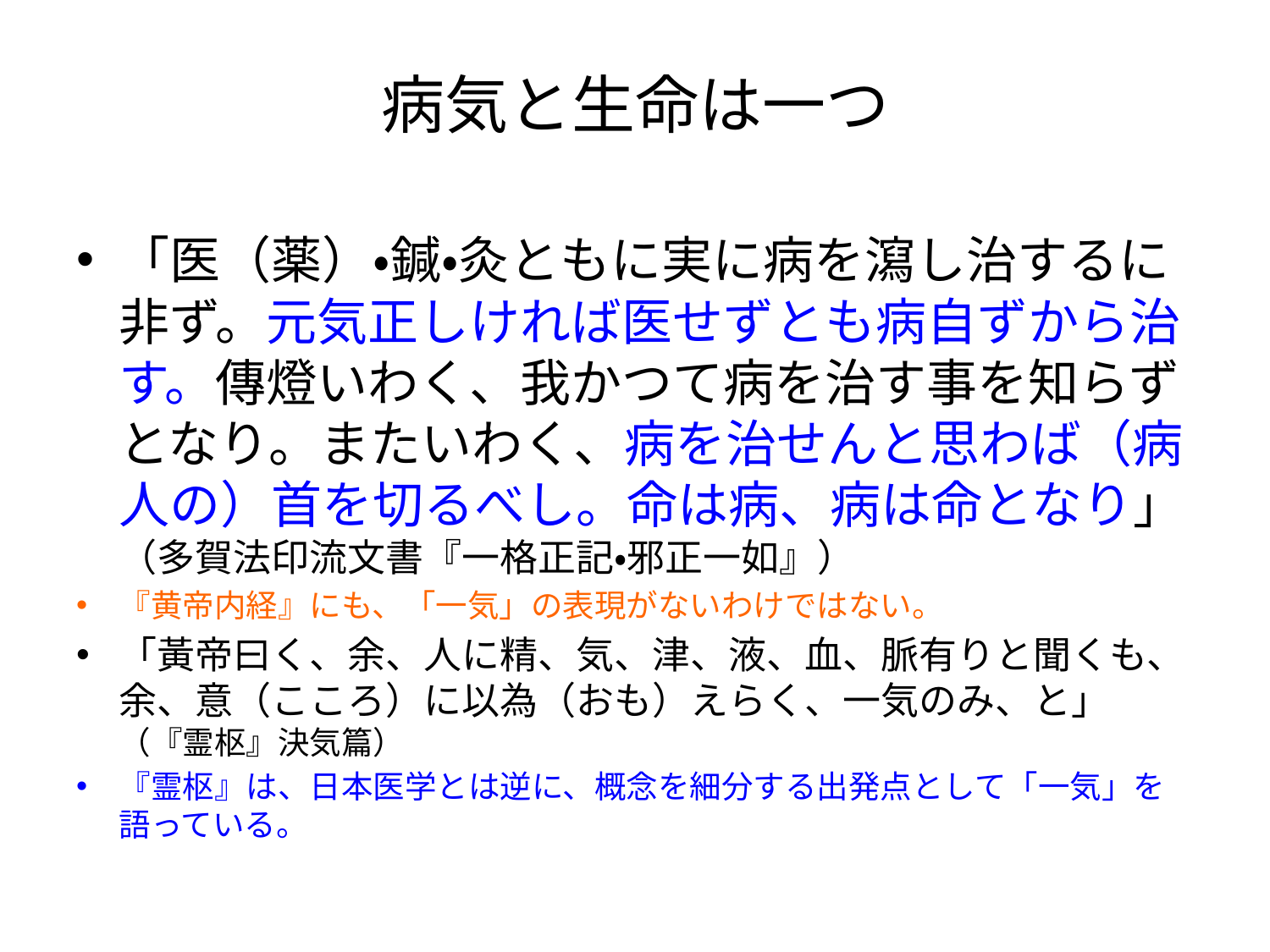

# 病気と生命は一つ
「医（薬）・鍼・灸ともに実に病を瀉し治するに非ず。元気正しければ医せずとも病自ずから治す。傳燈いわく、我かつて病を治す事を知らずとなり。またいわく、病を治せんと思わば（病人の）首を切るべし。命は病、病は命となり」（多賀法印流文書『一格正記・邪正一如』）
『黄帝内経』にも、「一気」の表現がないわけではない。
「黃帝曰く、余、人に精、気、津、液、血、脈有りと聞くも、余、意（こころ）に以為（おも）えらく、一気のみ、と」（『霊枢』決気篇）
『霊枢』は、日本医学とは逆に、概念を細分する出発点として「一気」を語っている。